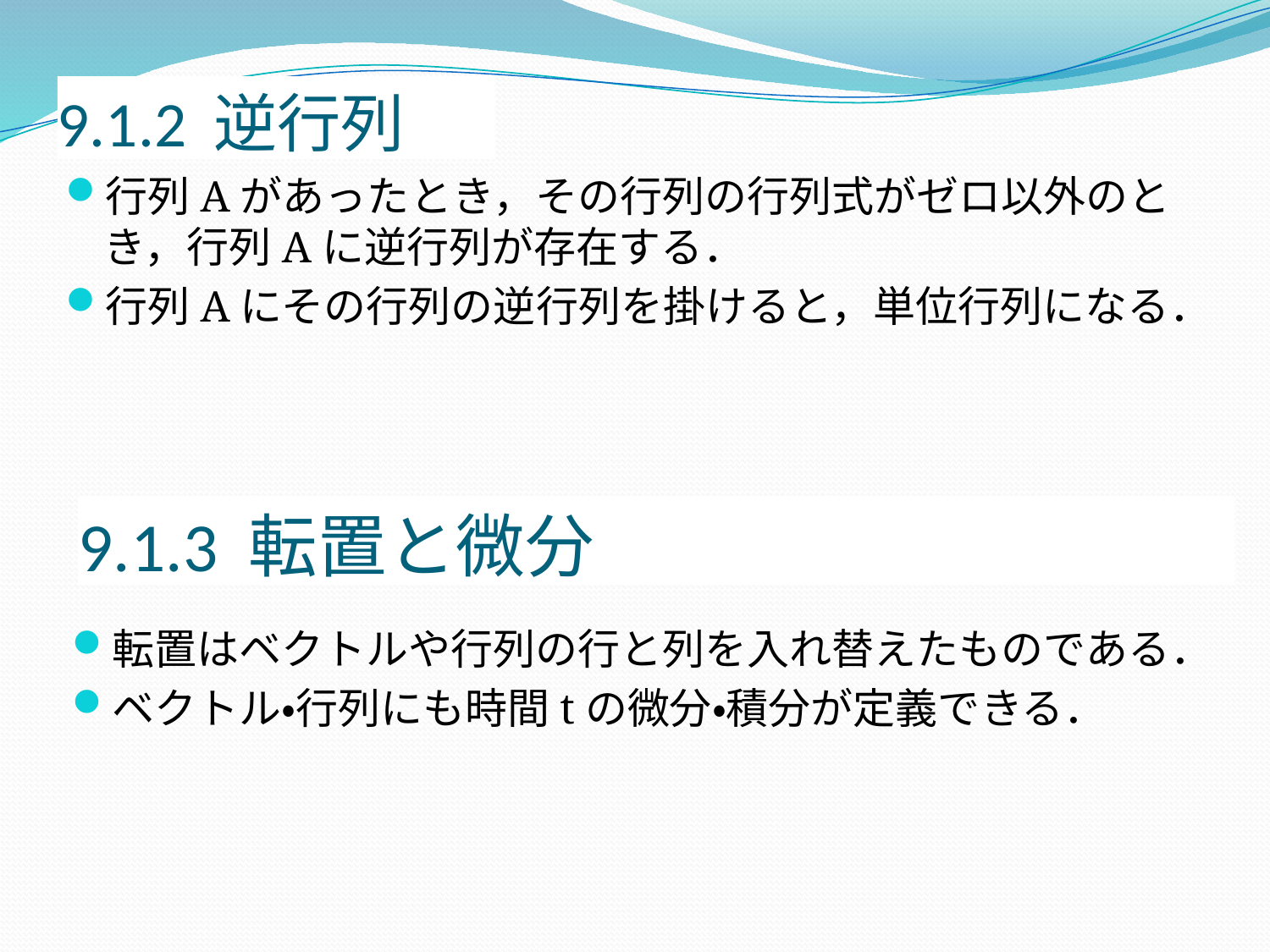

# 9.1.2 逆行列
行列Aがあったとき，その行列の行列式がゼロ以外のとき，行列Aに逆行列が存在する．
行列Aにその行列の逆行列を掛けると，単位行列になる．
9.1.3 転置と微分
転置はベクトルや行列の行と列を入れ替えたものである．
ベクトル・行列にも時間tの微分・積分が定義できる．